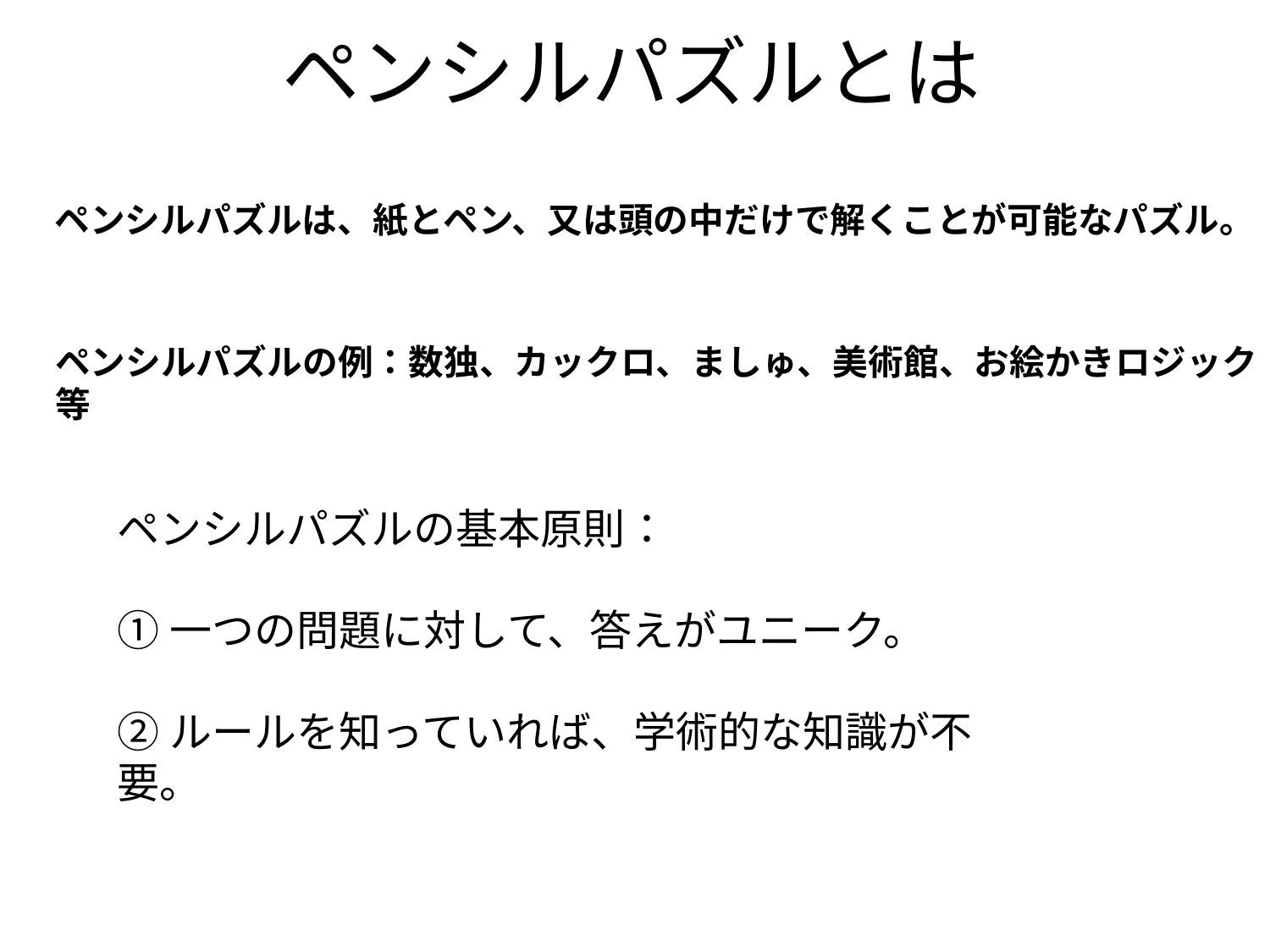

# ペンシルパズルとは
ペンシルパズルは、紙とペン、又は頭の中だけで解くことが可能なパズル。
ペンシルパズルの例：数独、カックロ、ましゅ、美術館、お絵かきロジック等
ペンシルパズルの基本原則：

①一つの問題に対して、答えがユニーク。

②ルールを知っていれば、学術的な知識が不要。